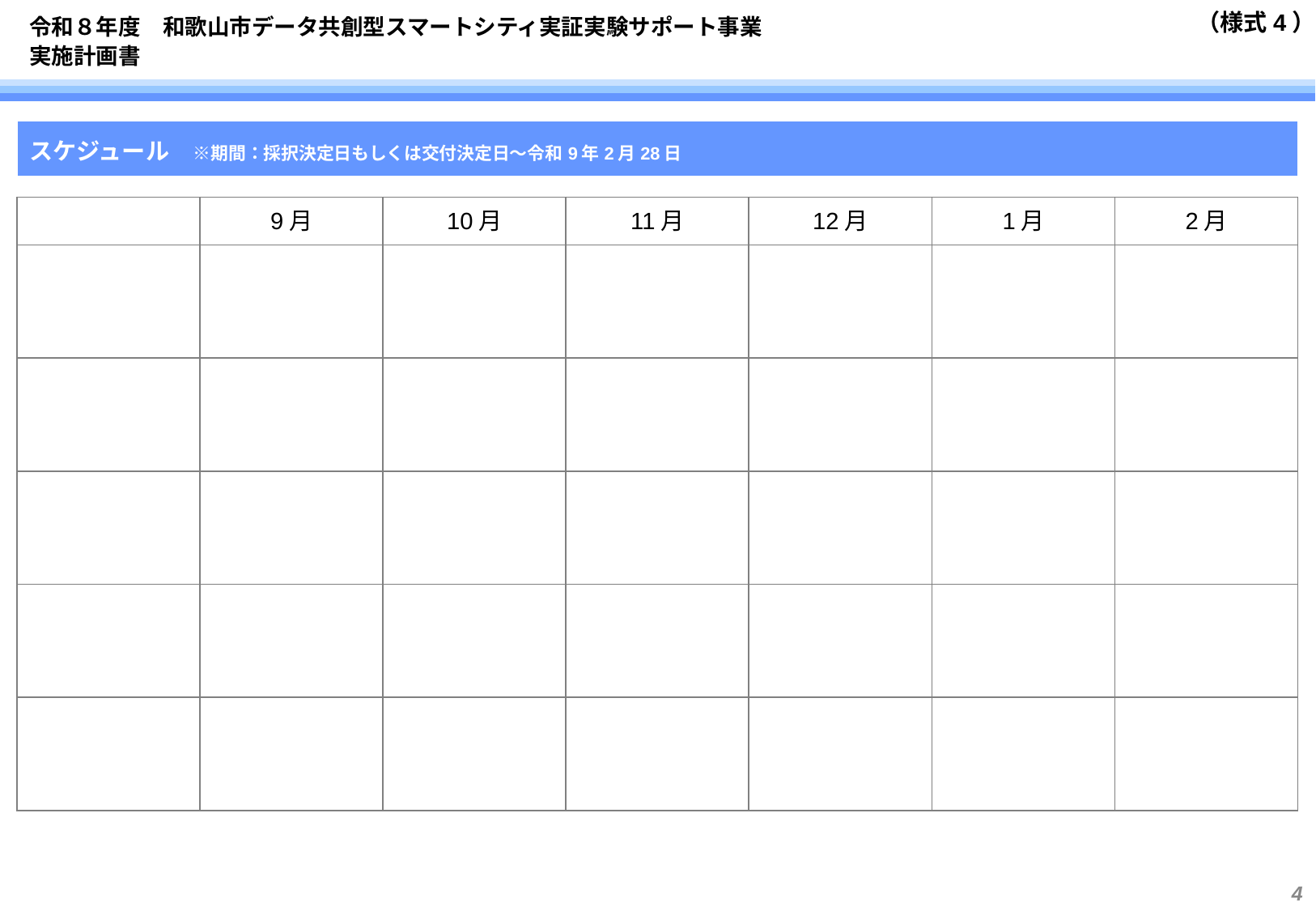

# 令和８年度　和歌山市データ共創型スマートシティ実証実験サポート事業 実施計画書
| スケジュール　※期間：採択決定日もしくは交付決定日～令和9年2月28日 |
| --- |
|  | 9月 | 10月 | 11月 | 12月 | 1月 | 2月 |
| --- | --- | --- | --- | --- | --- | --- |
|  |  |  |  |  |  |  |
|  |  |  |  |  |  |  |
|  |  |  |  |  |  |  |
|  |  |  |  |  |  |  |
|  |  |  |  |  |  |  |
4